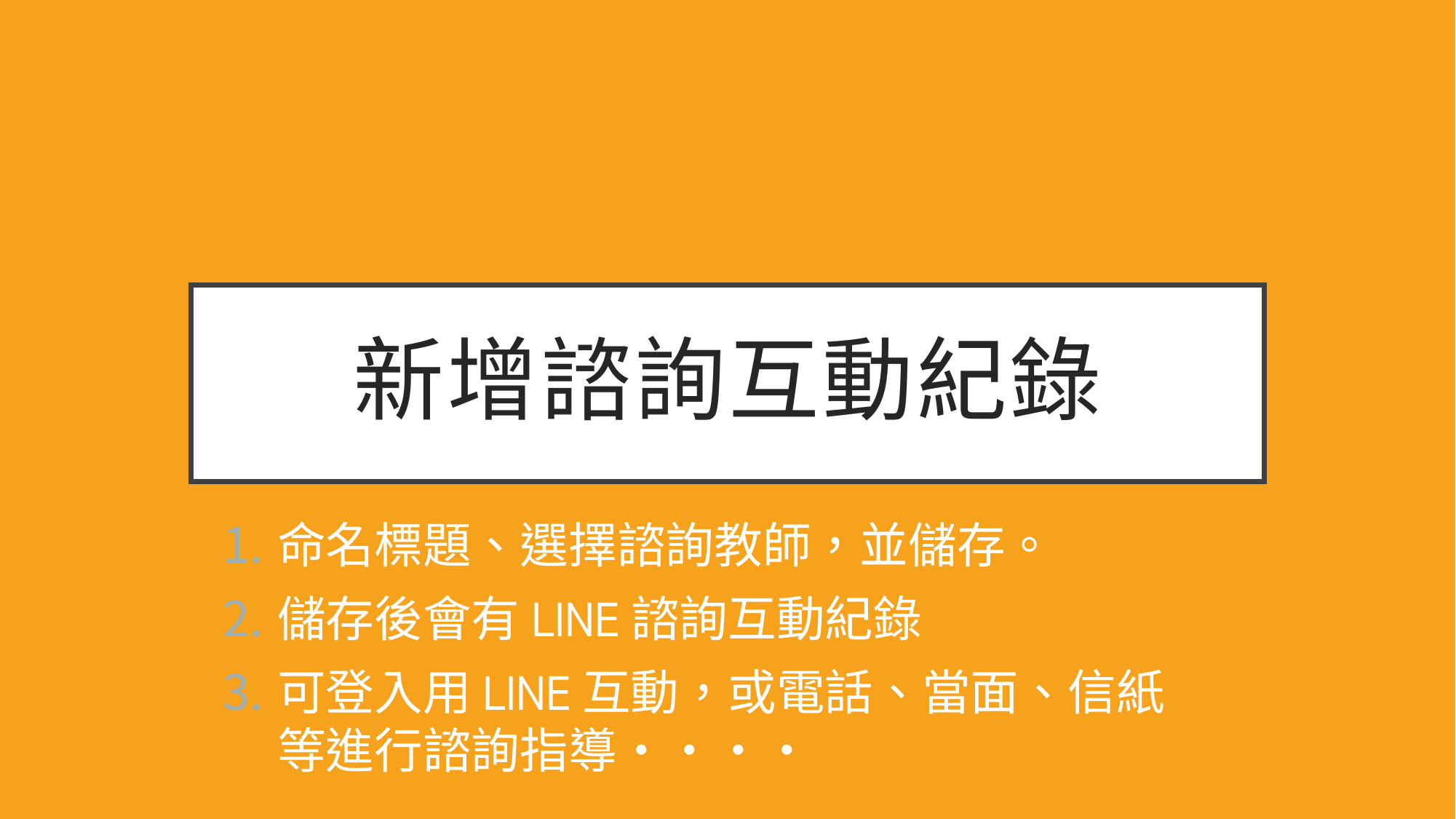

# 新增諮詢互動紀錄
命名標題、選擇諮詢教師，並儲存。
儲存後會有LINE諮詢互動紀錄
可登入用LINE互動，或電話、當面、信紙等進行諮詢指導‧‧‧‧